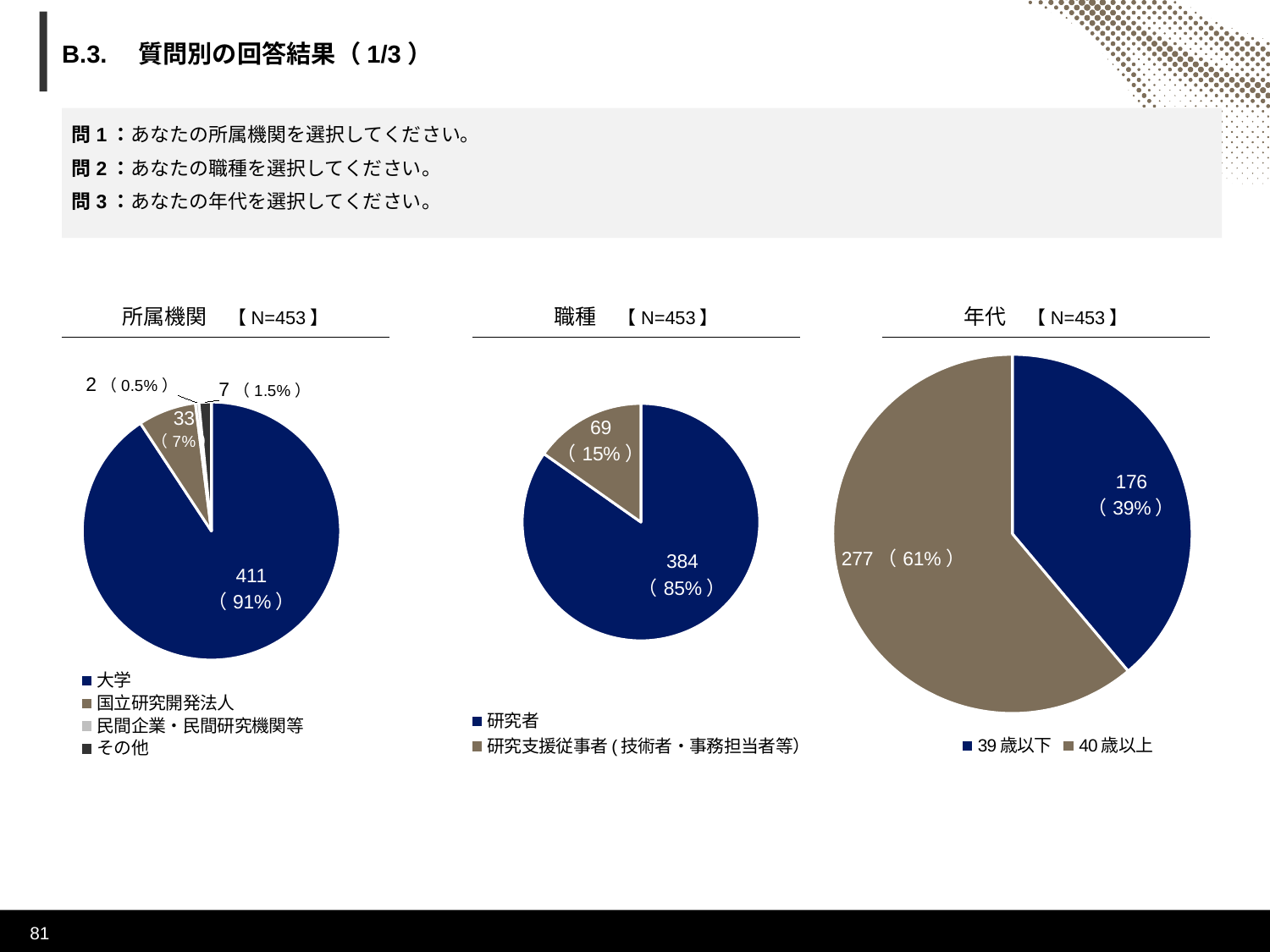

# B.3.　質問別の回答結果（1/3）
問1：あなたの所属機関を選択してください。
問2：あなたの職種を選択してください。
問3：あなたの年代を選択してください。
所属機関　【N=453】
職種　【N=453】
年代　【N=453】

### Chart

| Category |  |
|---|---|
| 39歳以下 | 176.0 |
| 40歳以上 | 277.0 |

### Chart

| Category |  |
|---|---|
| 大学 | 411.0 |
| 国立研究開発法人 | 33.0 |
| 民間企業・民間研究機関等 | 2.0 |
| その他 | 7.0 |

### Chart

| Category |  |  |
|---|---|---|
| 研究者 | 384.0 | 84.76821192052981 |
| 研究支援従事者(技術者・事務担当者等） | 69.0 | 15.2317880794702 |